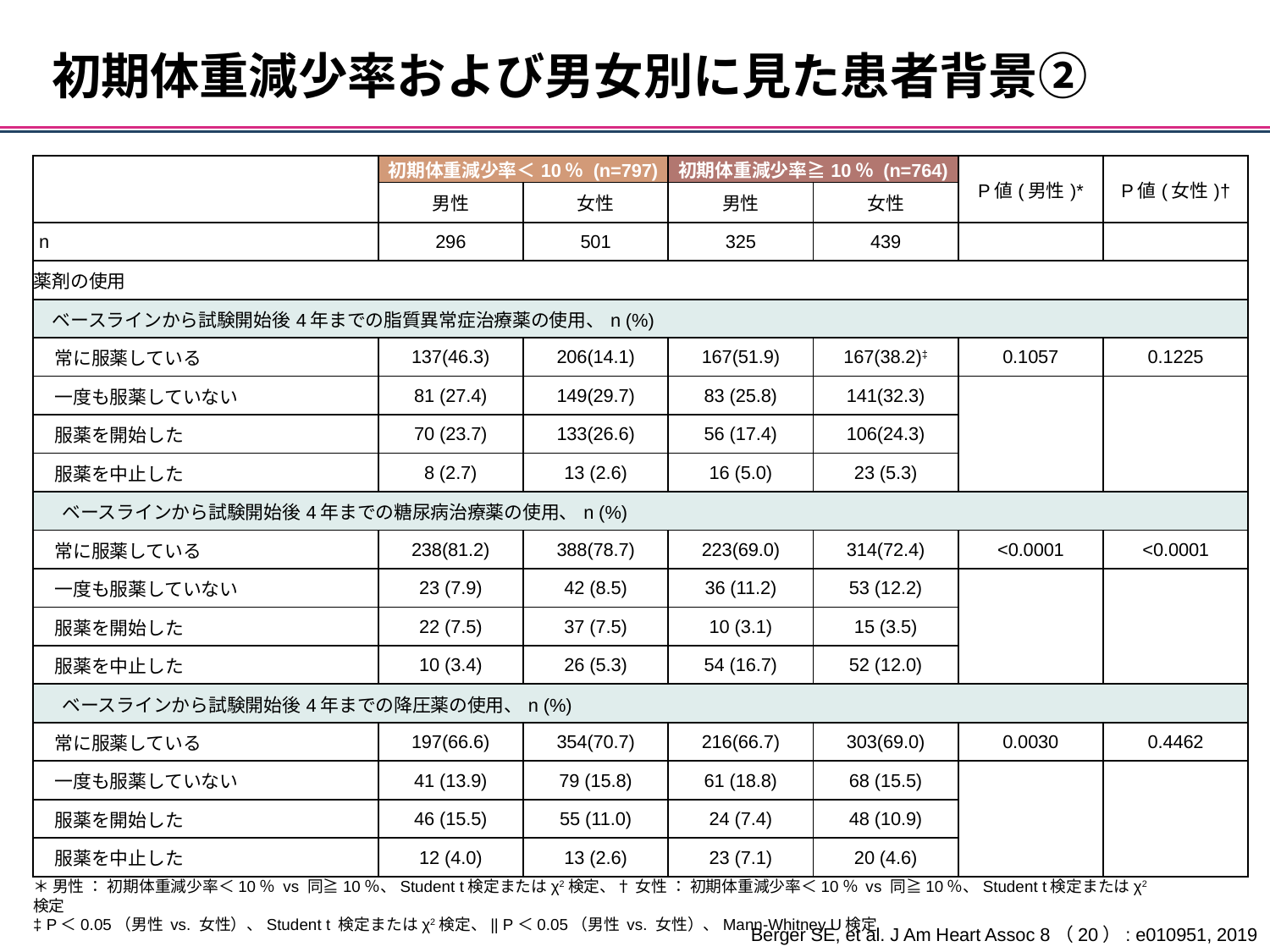

初期体重減少率および男女別に見た患者背景②
|  | 初期体重減少率＜10％ (n=797) |  | 初期体重減少率≧10％ (n=764) |  | P値(男性)\* | P値(女性)† |
| --- | --- | --- | --- | --- | --- | --- |
|  | 男性 | 女性 | 男性 | 女性 |  |  |
| n | 296 | 501 | 325 | 439 |  |  |
| 薬剤の使用 |  |  |  |  |  |  |
| ベースラインから試験開始後4年までの脂質異常症治療薬の使用、n (%) |  |  |  |  |  |  |
| 常に服薬している | 137(46.3) | 206(14.1) | 167(51.9) | 167(38.2)‡ | 0.1057 | 0.1225 |
| 一度も服薬していない | 81 (27.4) | 149(29.7) | 83 (25.8) | 141(32.3) |  |  |
| 服薬を開始した | 70 (23.7) | 133(26.6) | 56 (17.4) | 106(24.3) |  |  |
| 服薬を中止した | 8 (2.7) | 13 (2.6) | 16 (5.0) | 23 (5.3) |  |  |
| ベースラインから試験開始後4年までの糖尿病治療薬の使用、n (%) |  |  |  |  |  |  |
| 常に服薬している | 238(81.2) | 388(78.7) | 223(69.0) | 314(72.4) | <0.0001 | <0.0001 |
| 一度も服薬していない | 23 (7.9) | 42 (8.5) | 36 (11.2) | 53 (12.2) |  |  |
| 服薬を開始した | 22 (7.5) | 37 (7.5) | 10 (3.1) | 15 (3.5) |  |  |
| 服薬を中止した | 10 (3.4) | 26 (5.3) | 54 (16.7) | 52 (12.0) |  |  |
| ベースラインから試験開始後4年までの降圧薬の使用、n (%) |  |  |  |  |  |  |
| 常に服薬している | 197(66.6) | 354(70.7) | 216(66.7) | 303(69.0) | 0.0030 | 0.4462 |
| 一度も服薬していない | 41 (13.9) | 79 (15.8) | 61 (18.8) | 68 (15.5) |  |  |
| 服薬を開始した | 46 (15.5) | 55 (11.0) | 24 (7.4) | 48 (10.9) |  |  |
| 服薬を中止した | 12 (4.0) | 13 (2.6) | 23 (7.1) | 20 (4.6) |  |  |
＊ 男性 ： 初期体重減少率＜10％ vs 同≧10％、Student t検定またはχ2検定、† 女性 ： 初期体重減少率＜10％ vs 同≧10％、Student t検定またはχ2検定
‡ P＜0.05（男性 vs. 女性）、Student t 検定またはχ2検定、|| P＜0.05（男性 vs. 女性）、Mann-Whitney U検定
Berger SE, et al. J Am Heart Assoc 8（20）: e010951, 2019